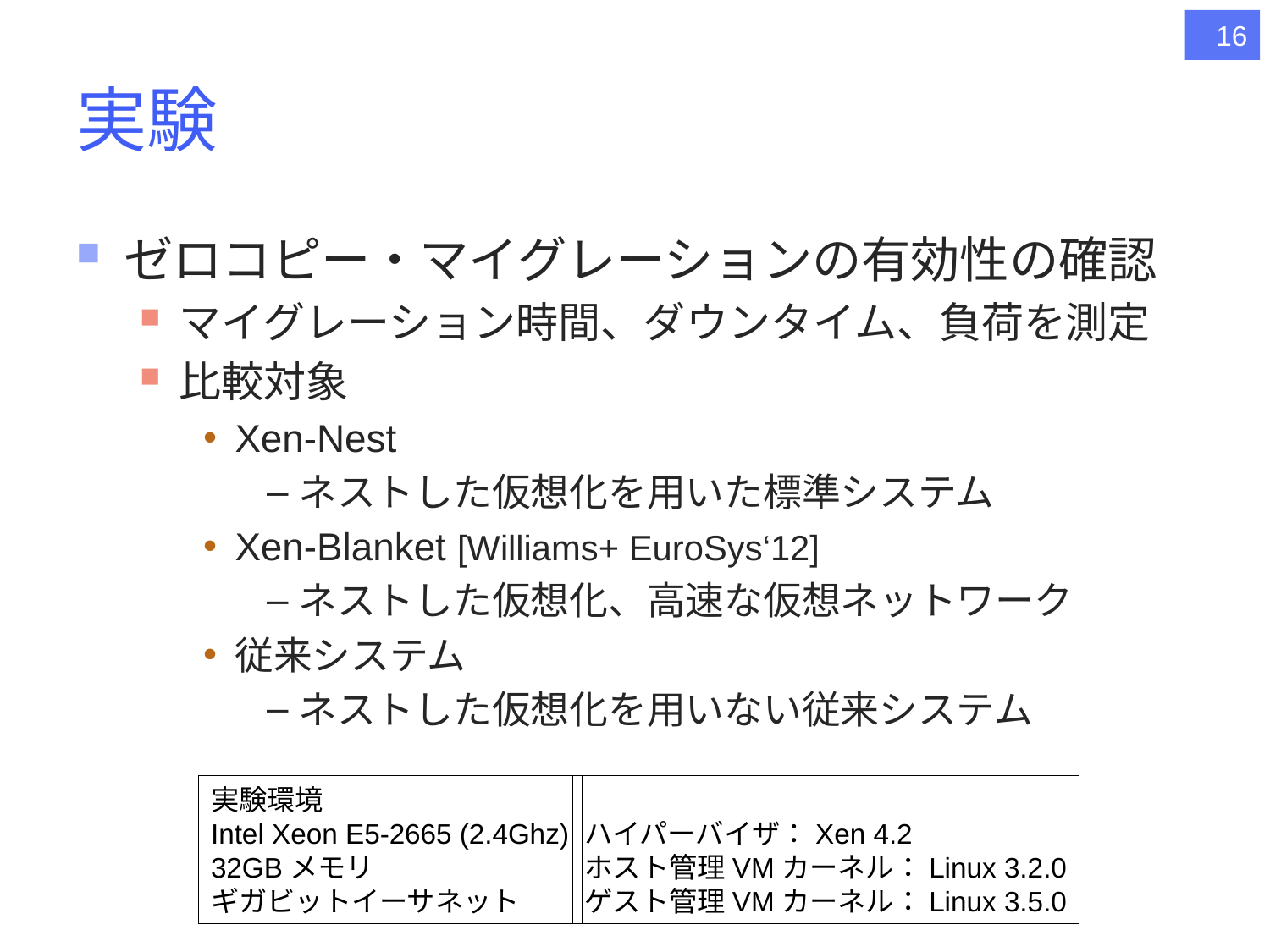

16
# 実験
ゼロコピー・マイグレーションの有効性の確認
マイグレーション時間、ダウンタイム、負荷を測定
比較対象
Xen-Nest
ネストした仮想化を用いた標準システム
Xen-Blanket [Williams+ EuroSys‘12]
ネストした仮想化、高速な仮想ネットワーク
従来システム
ネストした仮想化を用いない従来システム
実験環境
Intel Xeon E5-2665 (2.4Ghz)
32GBメモリ
ギガビットイーサネット

ハイパーバイザ：Xen 4.2
ホスト管理VMカーネル：Linux 3.2.0
ゲスト管理VMカーネル：Linux 3.5.0